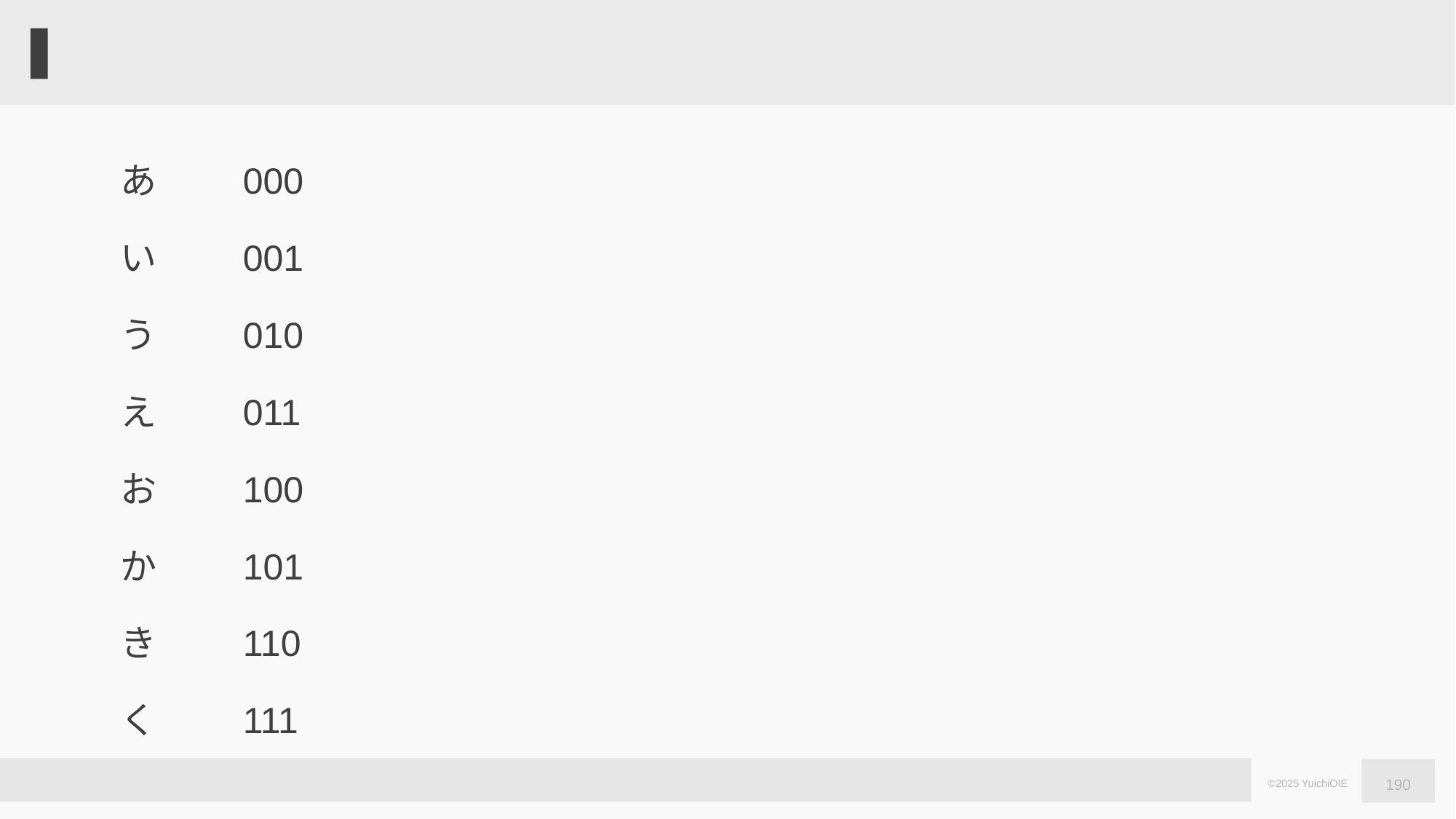

#
あ
い
う
え
お
か
き
く
000
001
010
011
100
101
110
111
190